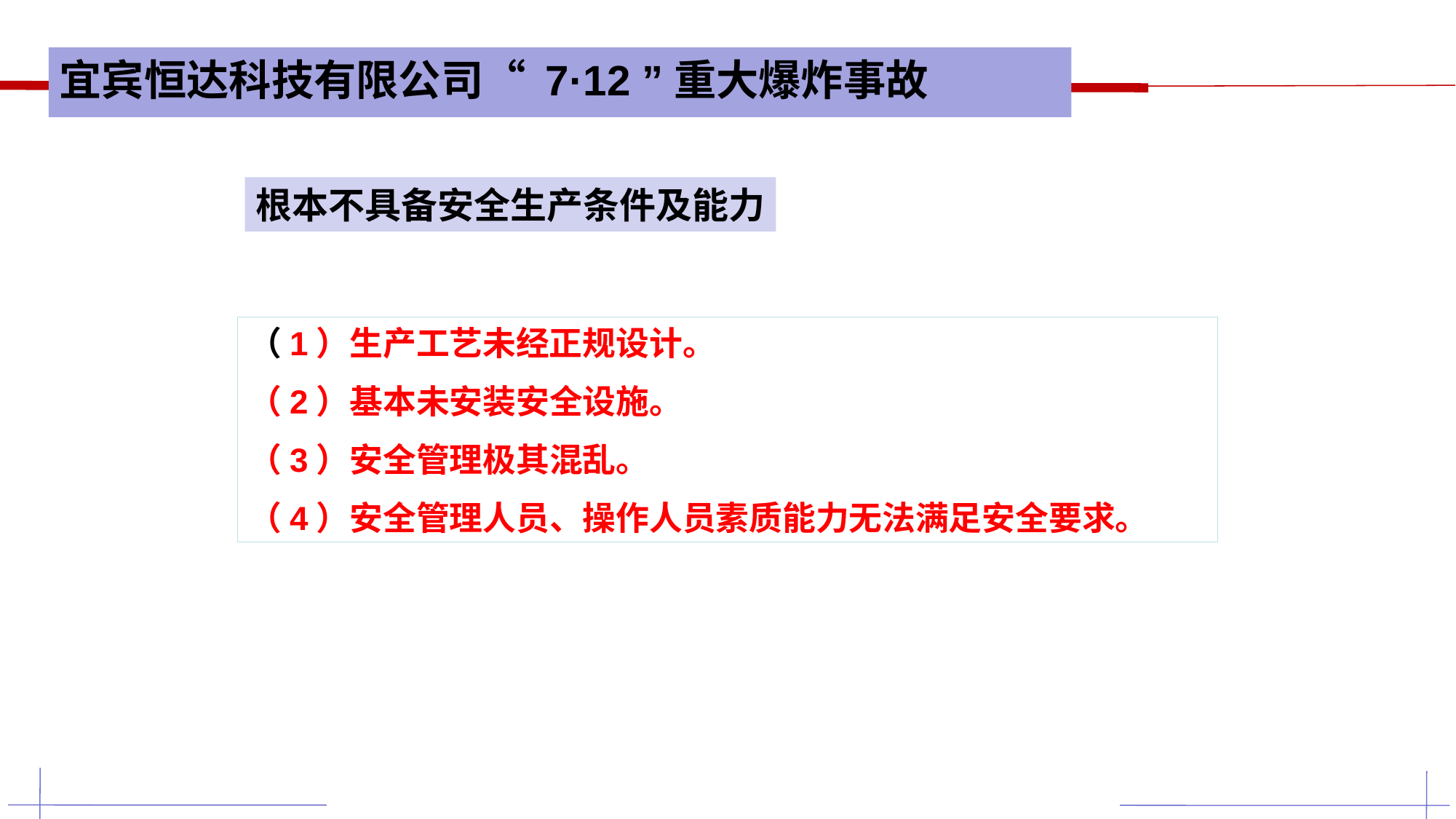

宜宾恒达科技有限公司“ 7·12 ”重大爆炸事故
根本不具备安全生产条件及能力
（1）生产工艺未经正规设计。
（2）基本未安装安全设施。
（3）安全管理极其混乱。
（4）安全管理人员、操作人员素质能力无法满足安全要求。